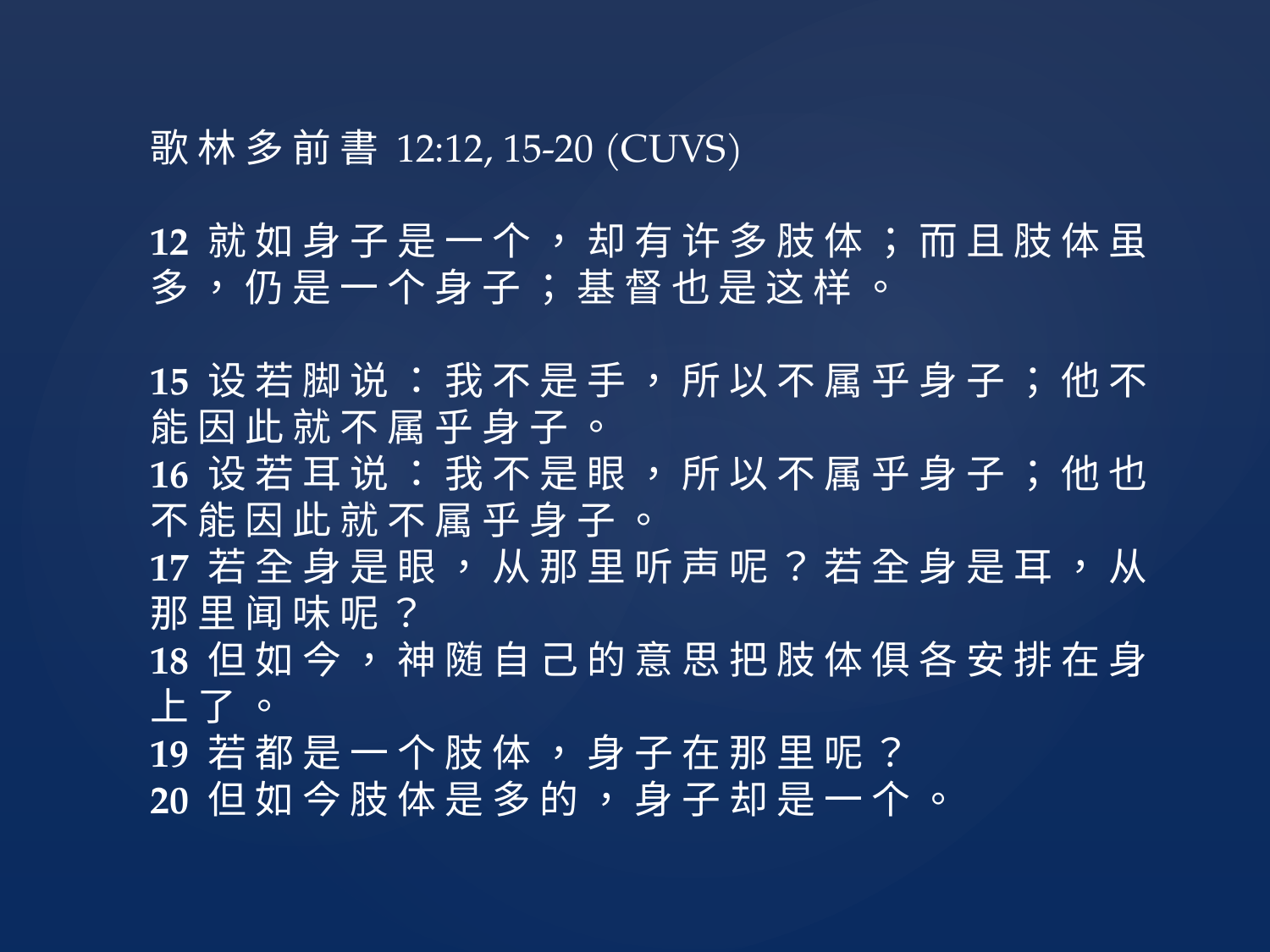

歌 林 多 前 書 12:12, 15-20 (CUVS)

12 就 如 身 子 是 一 个 ， 却 有 许 多 肢 体 ； 而 且 肢 体 虽 多 ， 仍 是 一 个 身 子 ； 基 督 也 是 这 样 。

15 设 若 脚 说 ： 我 不 是 手 ， 所 以 不 属 乎 身 子 ； 他 不 能 因 此 就 不 属 乎 身 子 。
16 设 若 耳 说 ： 我 不 是 眼 ， 所 以 不 属 乎 身 子 ； 他 也 不 能 因 此 就 不 属 乎 身 子 。
17 若 全 身 是 眼 ， 从 那 里 听 声 呢 ？ 若 全 身 是 耳 ， 从 那 里 闻 味 呢 ？
18 但 如 今 ， 神 随 自 己 的 意 思 把 肢 体 俱 各 安 排 在 身 上 了 。
19 若 都 是 一 个 肢 体 ， 身 子 在 那 里 呢 ？
20 但 如 今 肢 体 是 多 的 ， 身 子 却 是 一 个 。